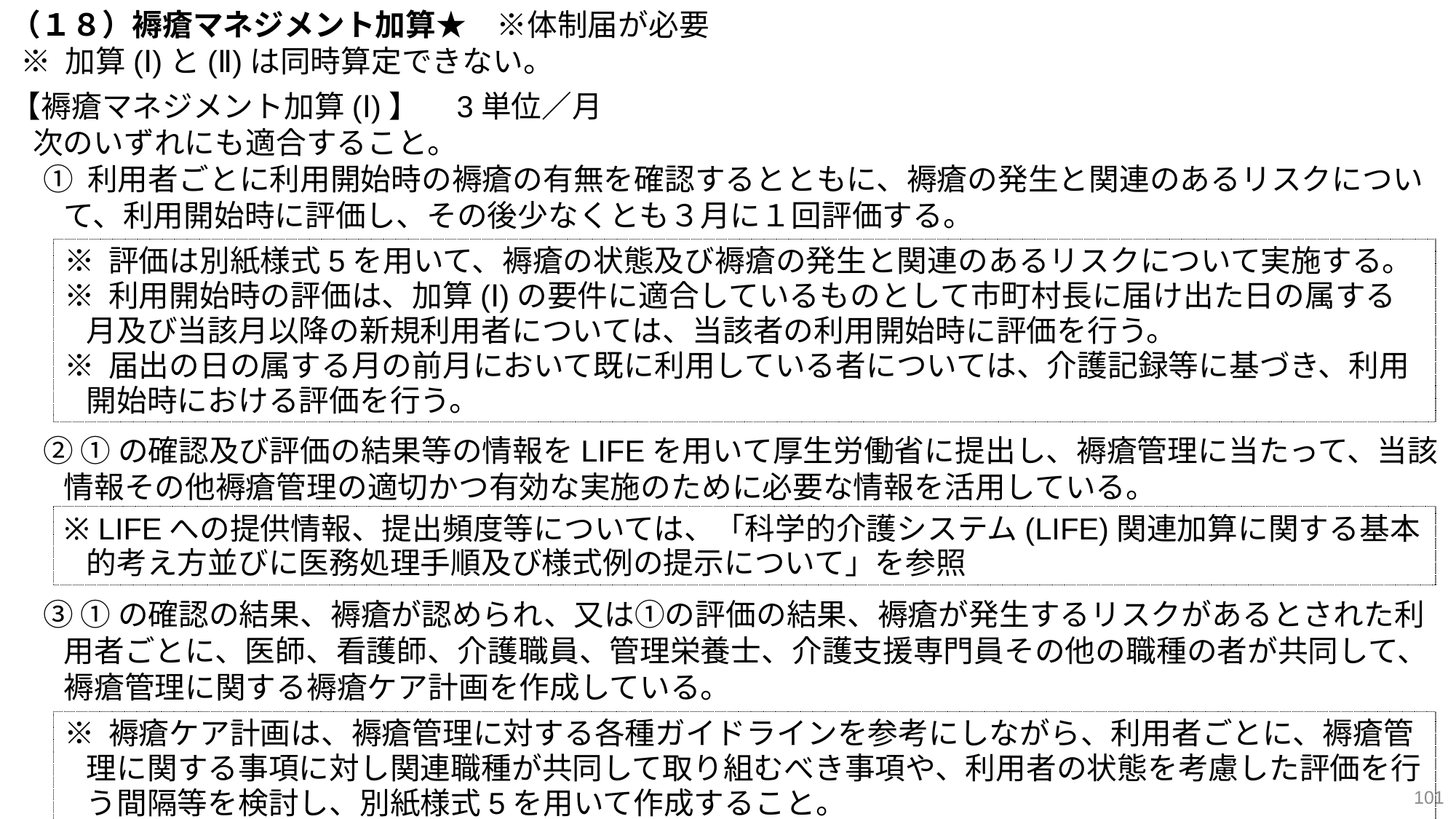

（１８）褥瘡マネジメント加算★　※体制届が必要
※ 加算(Ⅰ)と(Ⅱ)は同時算定できない。

【褥瘡マネジメント加算(Ⅰ)】　3単位／月
次のいずれにも適合すること。
① 利用者ごとに利用開始時の褥瘡の有無を確認するとともに、褥瘡の発生と関連のあるリスクについて、利用開始時に評価し、その後少なくとも３月に１回評価する。

② ①の確認及び評価の結果等の情報をLIFEを用いて厚生労働省に提出し、褥瘡管理に当たって、当該情報その他褥瘡管理の適切かつ有効な実施のために必要な情報を活用している。

③ ①の確認の結果、褥瘡が認められ、又は①の評価の結果、褥瘡が発生するリスクがあるとされた利用者ごとに、医師、看護師、介護職員、管理栄養士、介護支援専門員その他の職種の者が共同して、褥瘡管理に関する褥瘡ケア計画を作成している。

※ 評価は別紙様式5を用いて、褥瘡の状態及び褥瘡の発生と関連のあるリスクについて実施する。
※ 利用開始時の評価は、加算(Ⅰ)の要件に適合しているものとして市町村長に届け出た日の属する月及び当該月以降の新規利用者については、当該者の利用開始時に評価を行う。
※ 届出の日の属する月の前月において既に利用している者については、介護記録等に基づき、利用開始時における評価を行う。
※ LIFEへの提供情報、提出頻度等については、「科学的介護システム(LIFE)関連加算に関する基本的考え方並びに医務処理手順及び様式例の提示について」を参照
※ 褥瘡ケア計画は、褥瘡管理に対する各種ガイドラインを参考にしながら、利用者ごとに、褥瘡管理に関する事項に対し関連職種が共同して取り組むべき事項や、利用者の状態を考慮した評価を行う間隔等を検討し、別紙様式5を用いて作成すること。

101